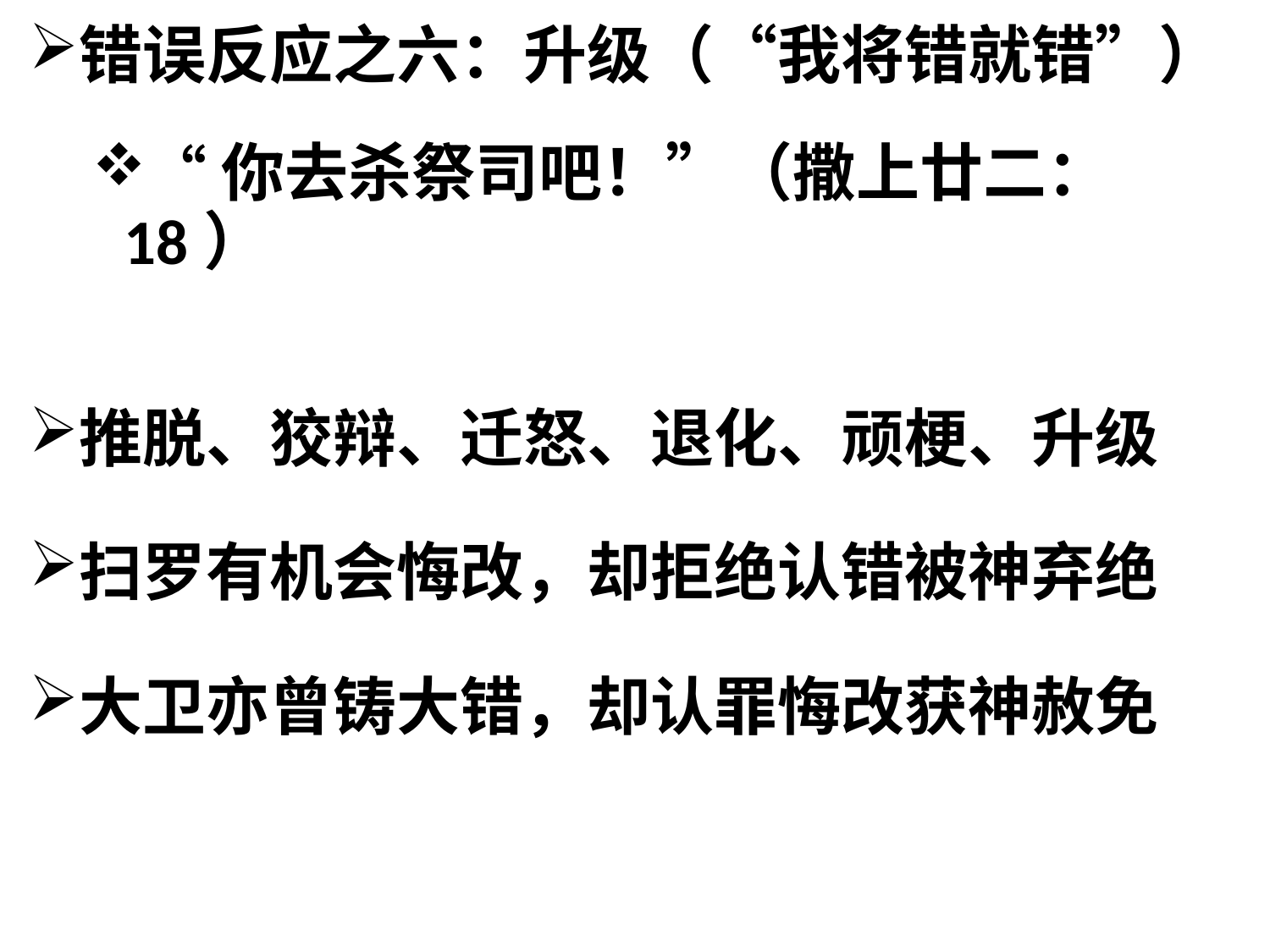

错误反应之六：升级（“我将错就错”）

“你去杀祭司吧！”（撒上廿二：18）

推脱、狡辩、迁怒、退化、顽梗、升级

扫罗有机会悔改，却拒绝认错被神弃绝

大卫亦曾铸大错，却认罪悔改获神赦免